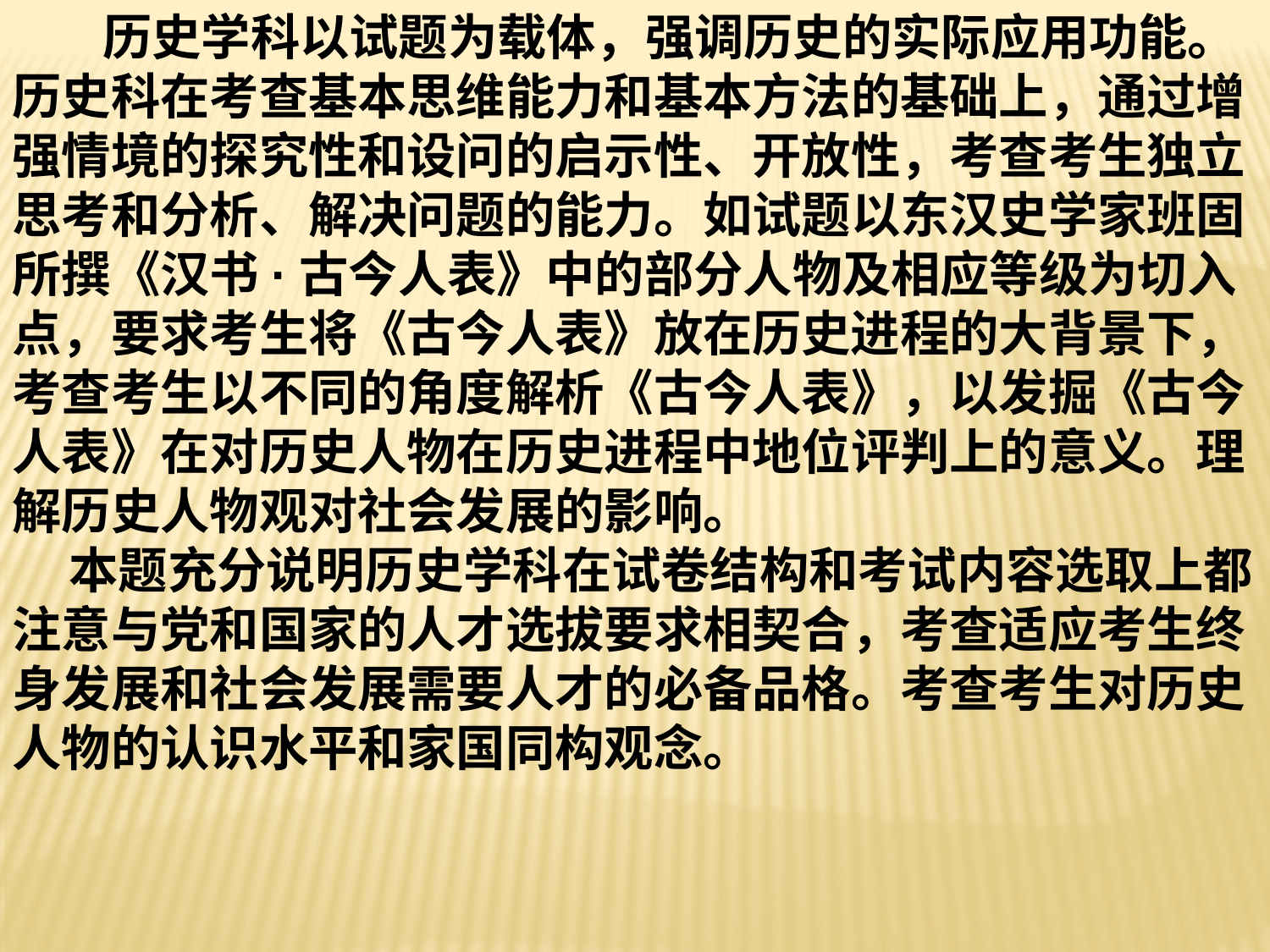

历史学科以试题为载体，强调历史的实际应用功能。历史科在考查基本思维能力和基本方法的基础上，通过增强情境的探究性和设问的启示性、开放性，考查考生独立思考和分析、解决问题的能力。如试题以东汉史学家班固所撰《汉书·古今人表》中的部分人物及相应等级为切入点，要求考生将《古今人表》放在历史进程的大背景下，考查考生以不同的角度解析《古今人表》，以发掘《古今人表》在对历史人物在历史进程中地位评判上的意义。理解历史人物观对社会发展的影响。
    本题充分说明历史学科在试卷结构和考试内容选取上都注意与党和国家的人才选拔要求相契合，考查适应考生终身发展和社会发展需要人才的必备品格。考查考生对历史人物的认识水平和家国同构观念。